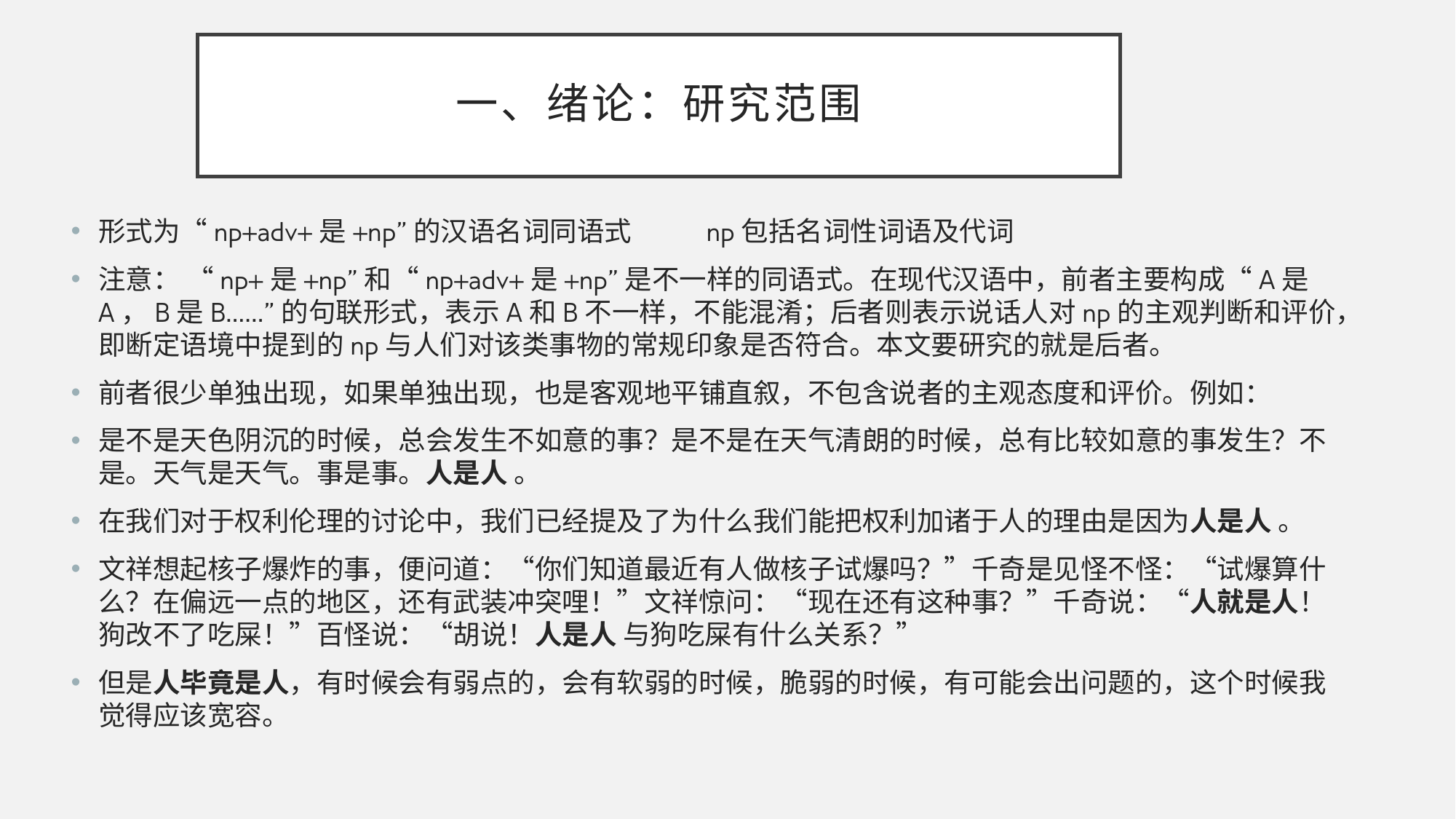

# 一、绪论：研究范围
形式为“np+adv+是+np”的汉语名词同语式           np包括名词性词语及代词
注意： “np+是+np”和“np+adv+是+np”是不一样的同语式。在现代汉语中，前者主要构成“A是A，B是B……”的句联形式，表示A和B不一样，不能混淆；后者则表示说话人对np的主观判断和评价，即断定语境中提到的np与人们对该类事物的常规印象是否符合。本文要研究的就是后者。
前者很少单独出现，如果单独出现，也是客观地平铺直叙，不包含说者的主观态度和评价。例如：
是不是天色阴沉的时候，总会发生不如意的事？是不是在天气清朗的时候，总有比较如意的事发生？不是。天气是天气。事是事。人是人 。
在我们对于权利伦理的讨论中，我们已经提及了为什么我们能把权利加诸于人的理由是因为人是人 。
文祥想起核子爆炸的事，便问道：“你们知道最近有人做核子试爆吗？”千奇是见怪不怪：“试爆算什么？在偏远一点的地区，还有武装冲突哩！”文祥惊问：“现在还有这种事？”千奇说：“人就是人！狗改不了吃屎！”百怪说：“胡说！人是人 与狗吃屎有什么关系？”
但是人毕竟是人，有时候会有弱点的，会有软弱的时候，脆弱的时候，有可能会出问题的，这个时候我觉得应该宽容。